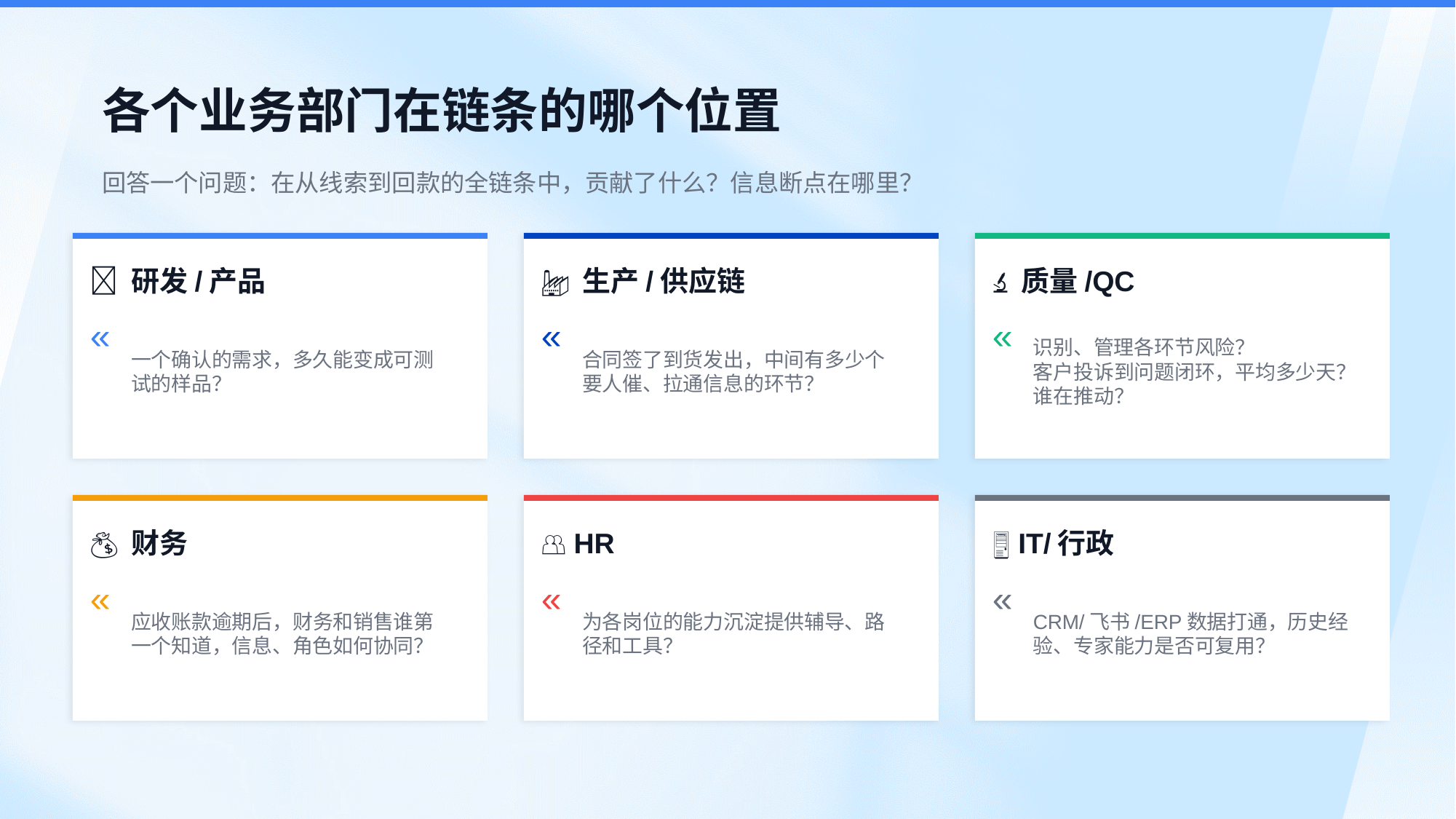

各个业务部门在链条的哪个位置
回答一个问题：在从线索到回款的全链条中，贡献了什么？信息断点在哪里？

🧪 研发/产品
«
一个确认的需求，多久能变成可测试的样品？

🏭 生产/供应链
«
合同签了到货发出，中间有多少个要人催、拉通信息的环节？

🔬 质量/QC
«
识别、管理各环节风险？
客户投诉到问题闭环，平均多少天？谁在推动？

💰 财务
«
应收账款逾期后，财务和销售谁第一个知道，信息、角色如何协同？

👥 HR
«
为各岗位的能力沉淀提供辅导、路径和工具？

🖥 IT/行政
«
CRM/飞书/ERP数据打通，历史经验、专家能力是否可复用？